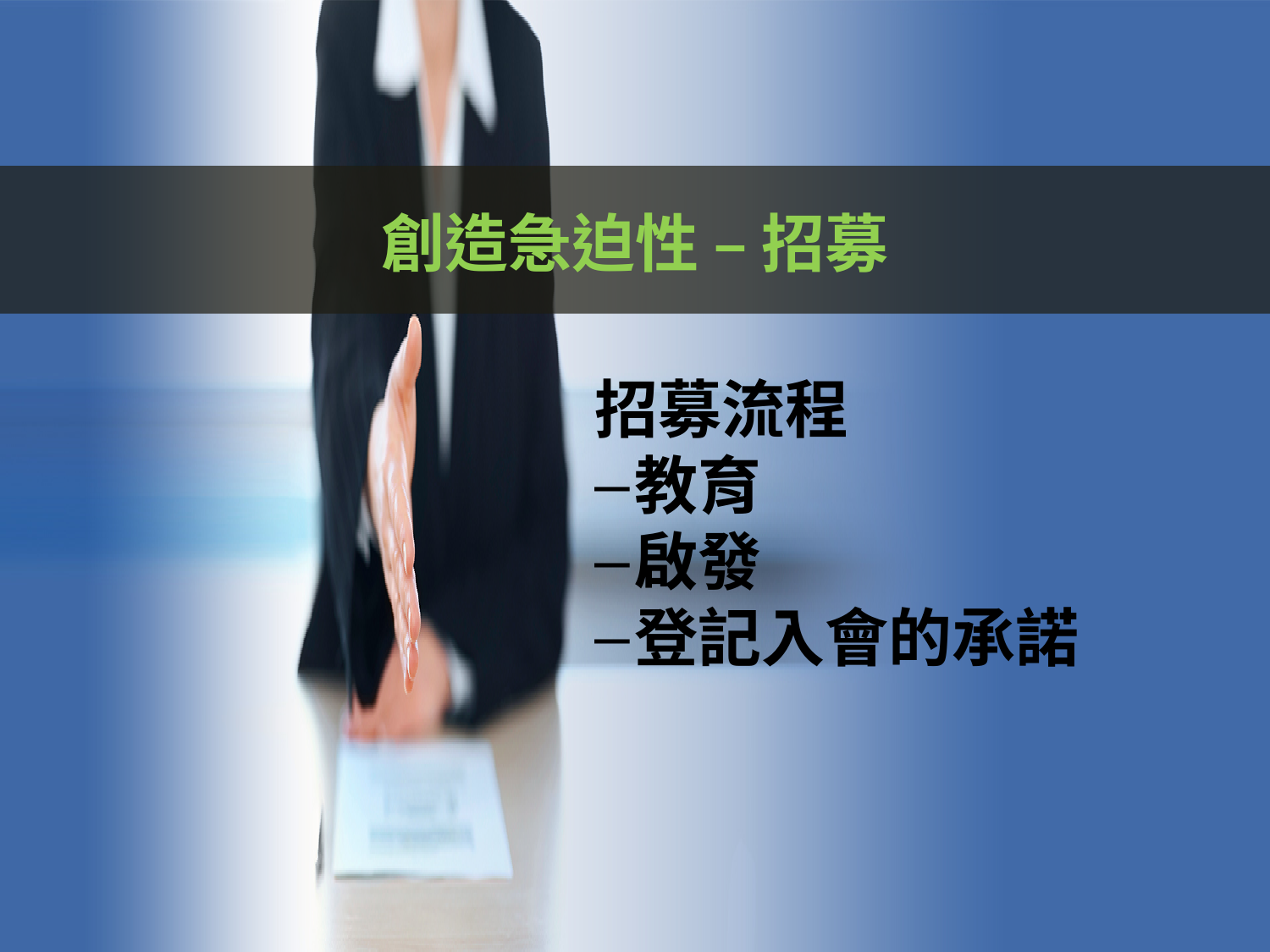

# 創造急迫性 – 招募

招募流程
教育
啟發
登記入會的承諾